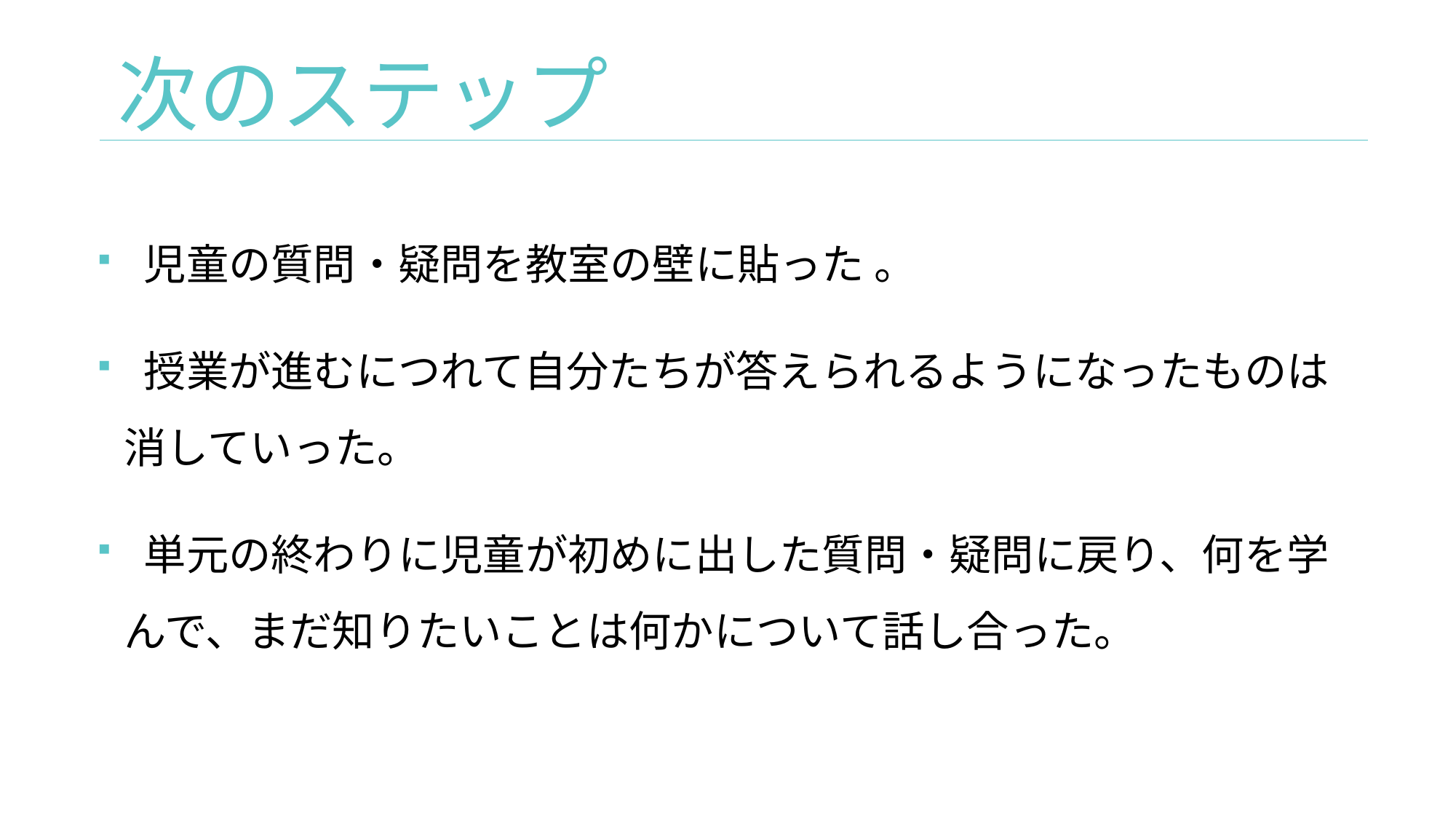

# 次のステップ
 児童の質問・疑問を教室の壁に貼った 。
 授業が進むにつれて自分たちが答えられるようになったものは消していった。
 単元の終わりに児童が初めに出した質問・疑問に戻り、何を学んで、まだ知りたいことは何かについて話し合った。